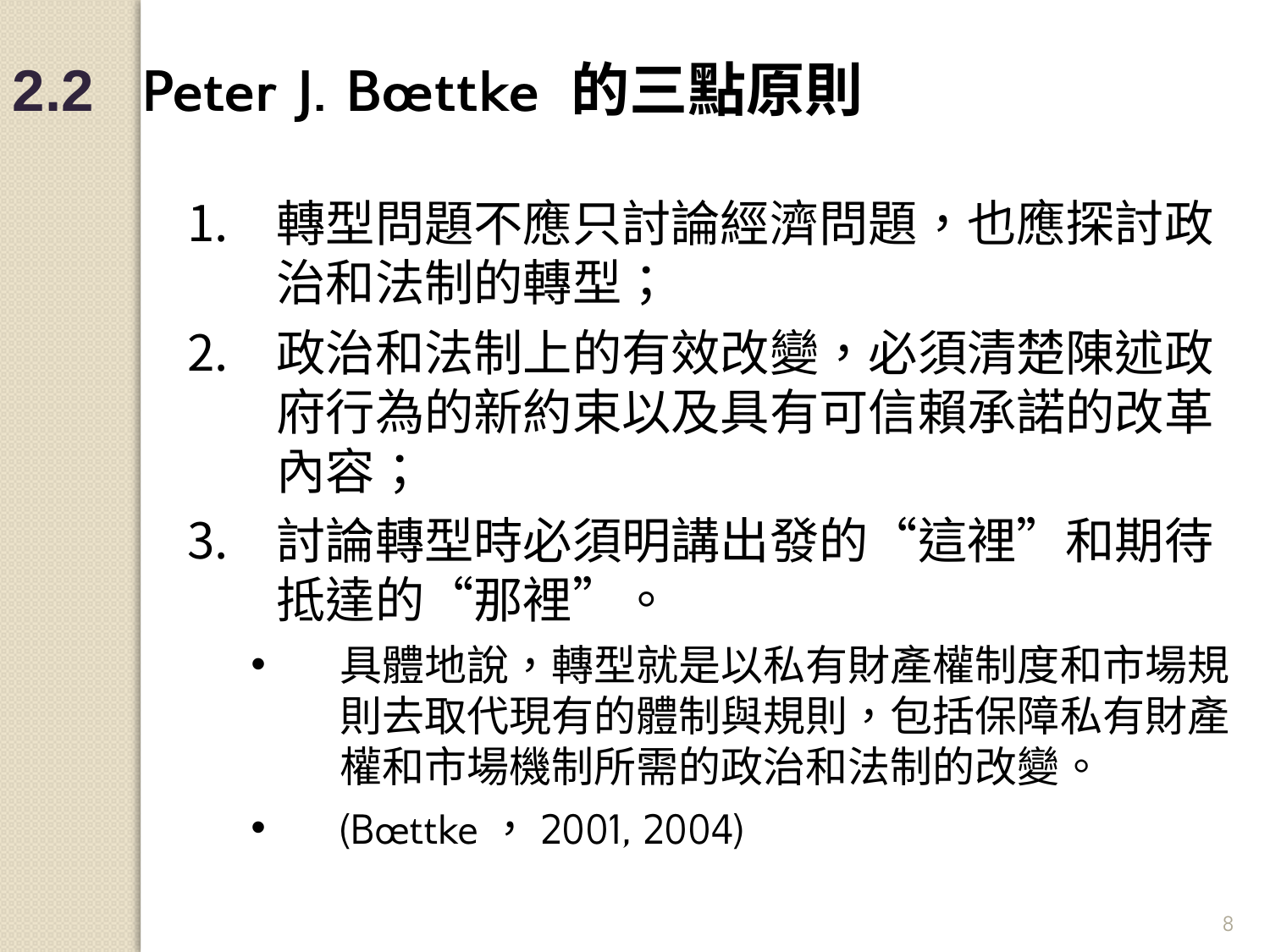

2.2   Peter J. Boettke 的三點原則
轉型問題不應只討論經濟問題，也應探討政治和法制的轉型；
政治和法制上的有效改變，必須清楚陳述政府行為的新約束以及具有可信賴承諾的改革內容；
討論轉型時必須明講出發的“這裡”和期待抵達的“那裡”。
具體地說，轉型就是以私有財產權制度和市場規則去取代現有的體制與規則，包括保障私有財產權和市場機制所需的政治和法制的改變。
(Boettke，2001, 2004)
8